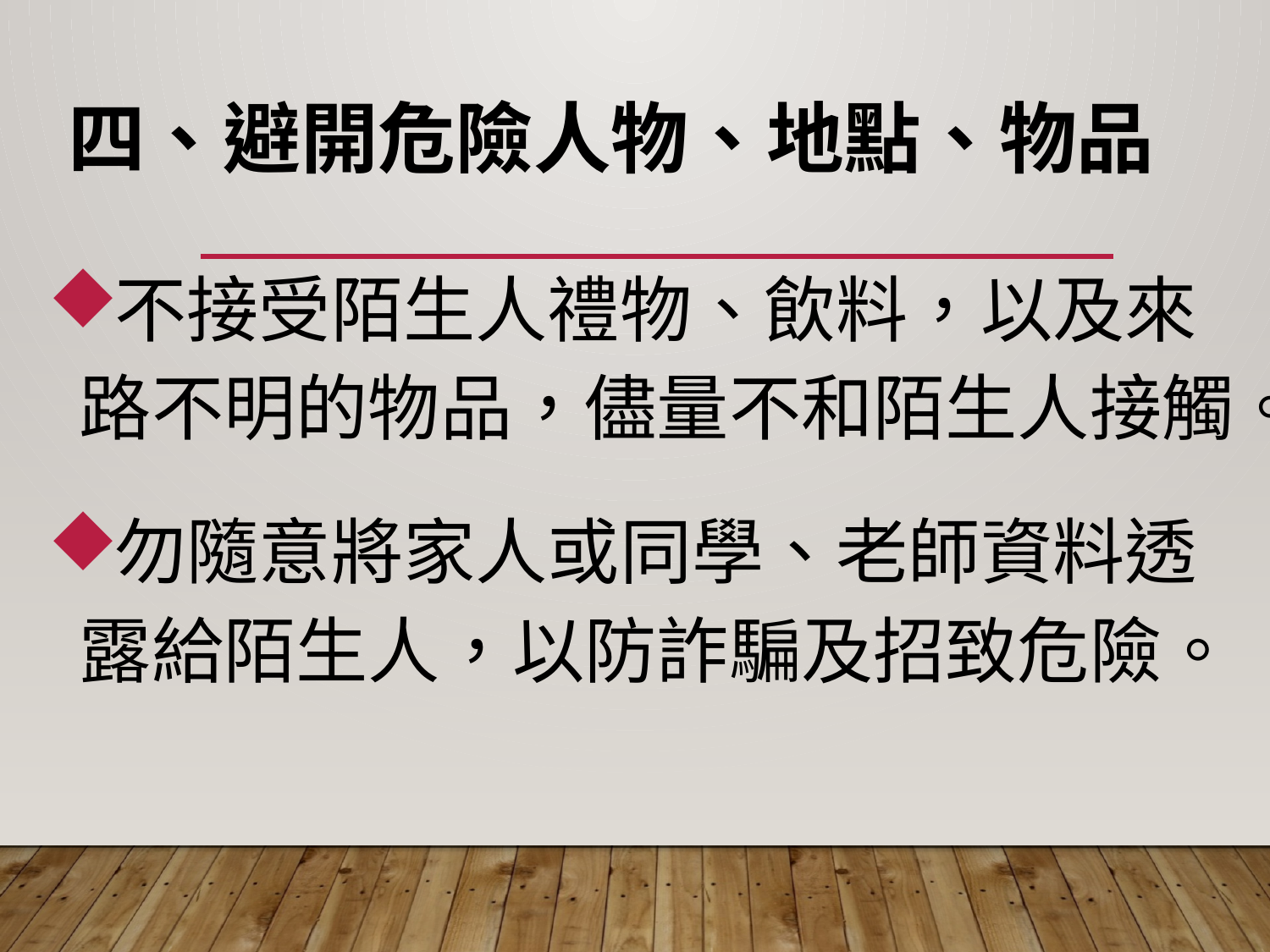

# 四、避開危險人物、地點、物品
不接受陌生人禮物、飲料，以及來路不明的物品，儘量不和陌生人接觸。
勿隨意將家人或同學、老師資料透露給陌生人，以防詐騙及招致危險。